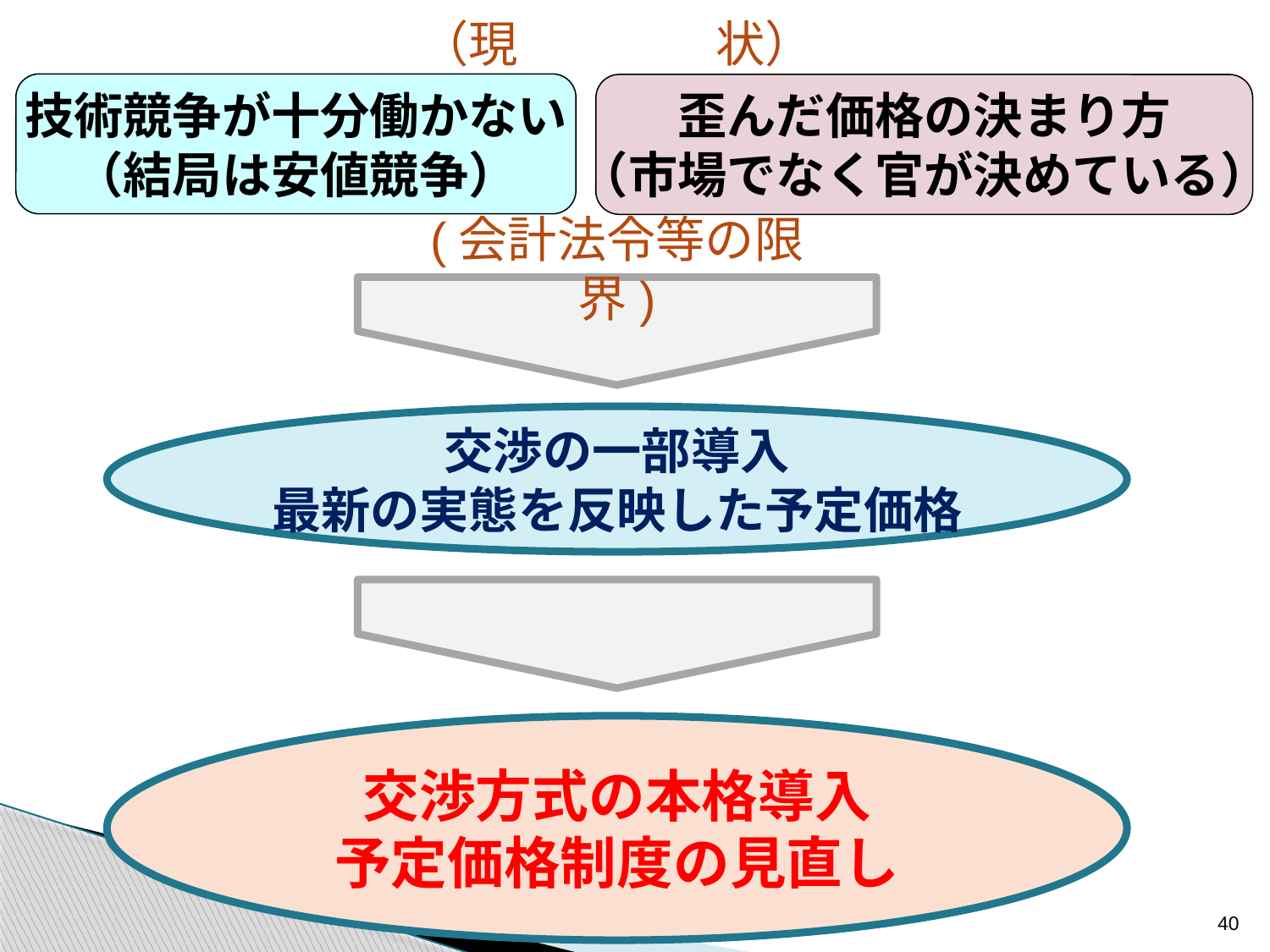

（現　　　　状）

技術競争が十分働かない
（結局は安値競争）
歪んだ価格の決まり方
（市場でなく官が決めている）
(会計法令等の限界)

交渉の一部導入
最新の実態を反映した予定価格
交渉方式の本格導入
予定価格制度の見直し
40